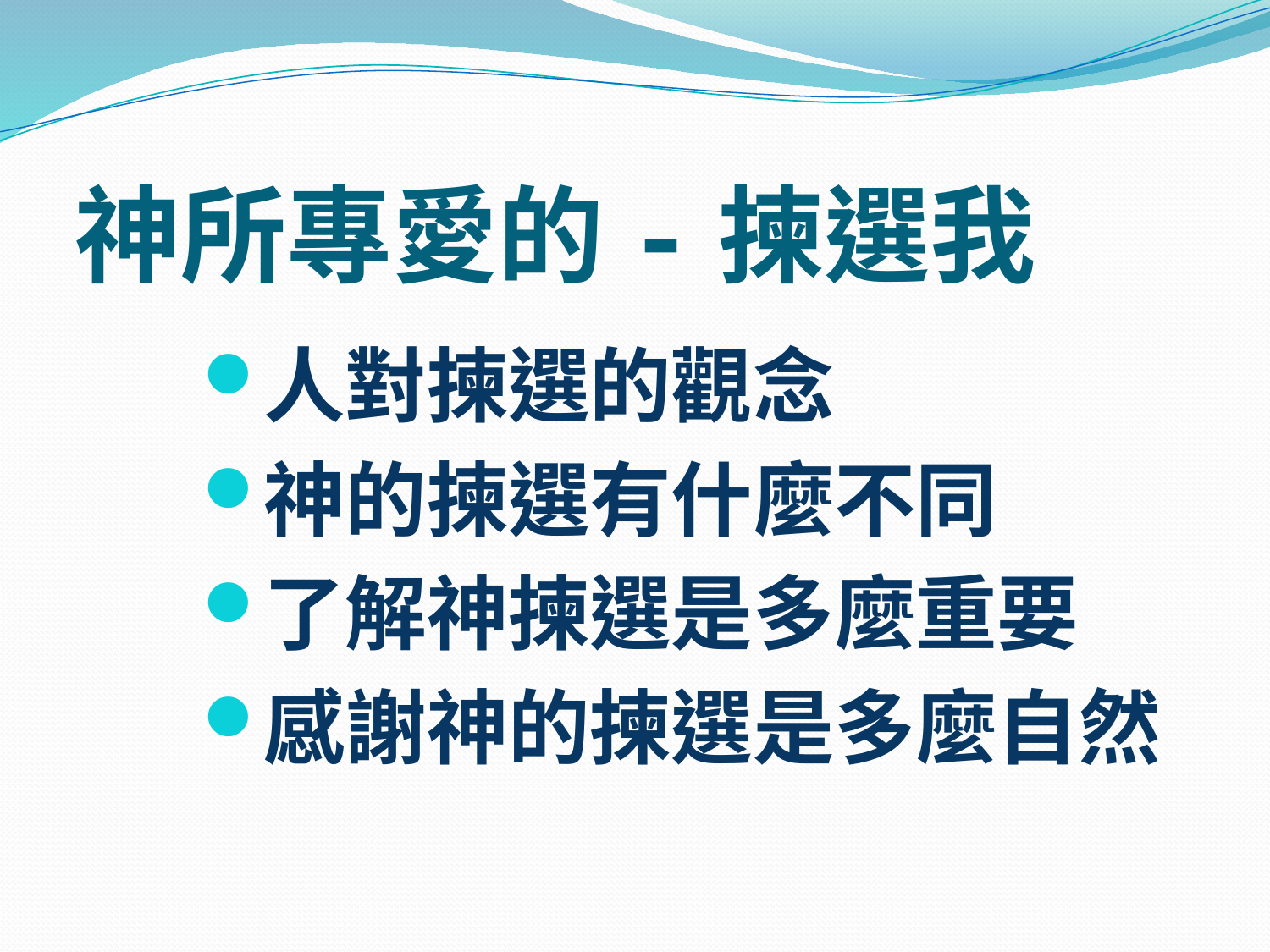

# 神所專愛的-揀選我
人對揀選的觀念
神的揀選有什麼不同
了解神揀選是多麼重要
感謝神的揀選是多麼自然